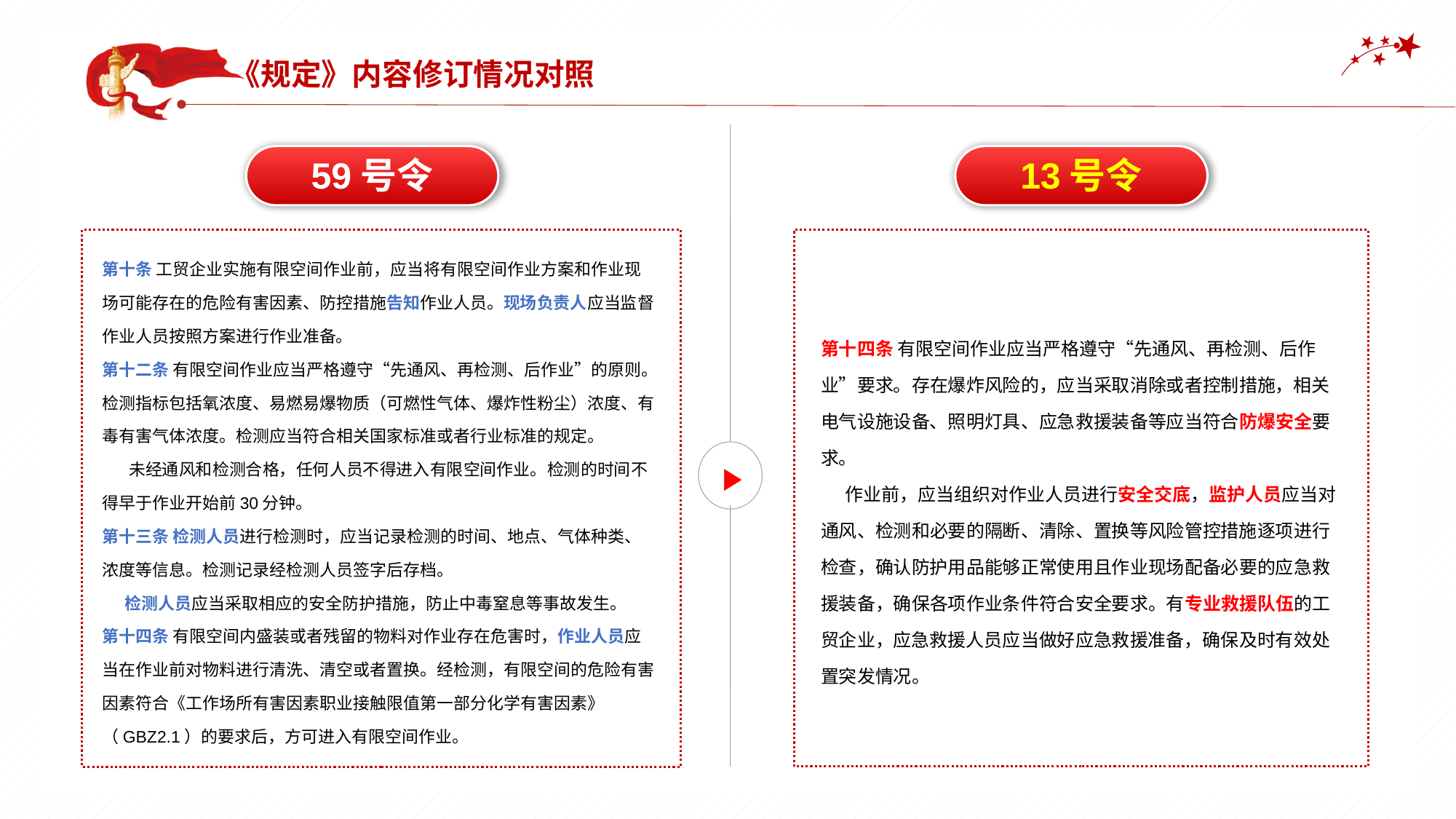

《规定》内容修订情况对照

▶

13号令

59号令

第十条 工贸企业实施有限空间作业前，应当将有限空间作业方案和作业现场可能存在的危险有害因素、防控措施告知作业人员。现场负责人应当监督作业人员按照方案进行作业准备。
第十二条 有限空间作业应当严格遵守“先通风、再检测、后作业”的原则。检测指标包括氧浓度、易燃易爆物质（可燃性气体、爆炸性粉尘）浓度、有毒有害气体浓度。检测应当符合相关国家标准或者行业标准的规定。
      未经通风和检测合格，任何人员不得进入有限空间作业。检测的时间不得早于作业开始前30分钟。
第十三条 检测人员进行检测时，应当记录检测的时间、地点、气体种类、浓度等信息。检测记录经检测人员签字后存档。
     检测人员应当采取相应的安全防护措施，防止中毒窒息等事故发生。
第十四条 有限空间内盛装或者残留的物料对作业存在危害时，作业人员应当在作业前对物料进行清洗、清空或者置换。经检测，有限空间的危险有害因素符合《工作场所有害因素职业接触限值第一部分化学有害因素》（GBZ2.1）的要求后，方可进入有限空间作业。
第十四条 有限空间作业应当严格遵守“先通风、再检测、后作业”要求。存在爆炸风险的，应当采取消除或者控制措施，相关电气设施设备、照明灯具、应急救援装备等应当符合防爆安全要求。
     作业前，应当组织对作业人员进行安全交底，监护人员应当对通风、检测和必要的隔断、清除、置换等风险管控措施逐项进行检查，确认防护用品能够正常使用且作业现场配备必要的应急救援装备，确保各项作业条件符合安全要求。有专业救援队伍的工贸企业，应急救援人员应当做好应急救援准备，确保及时有效处置突发情况。